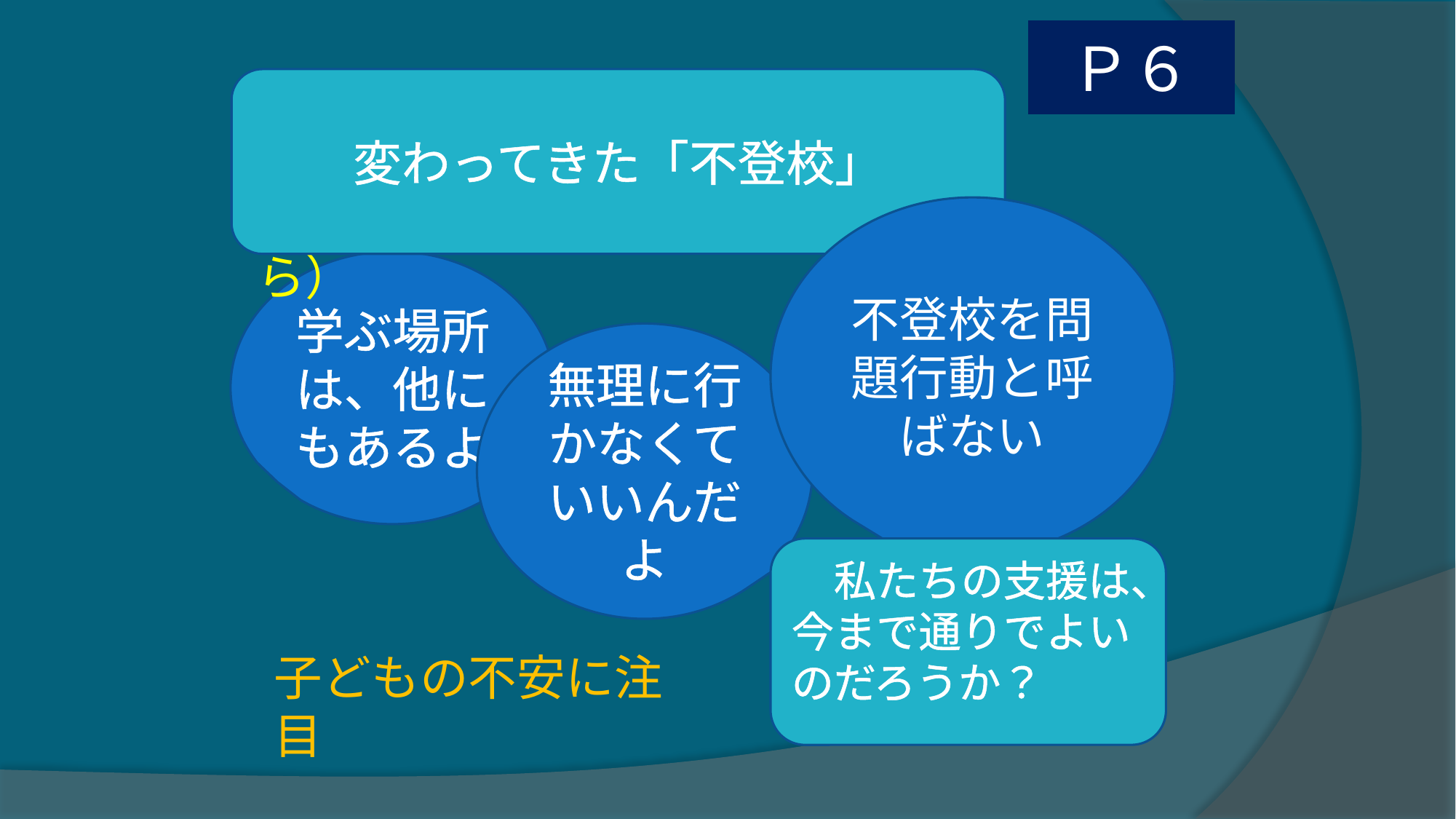

Ｐ６
   研究テーマの設定にあたって
子どもに寄り添った多様な支援の
　　　実現に向けて　（昨年度から）
変わってきた「不登校」
不登校を問題行動と呼ばない
学ぶ場所は、他にもあるよ
無理に行かなくていいんだよ
　私たちの支援は、今まで通りでよいのだろうか？
子どもの不安に注目